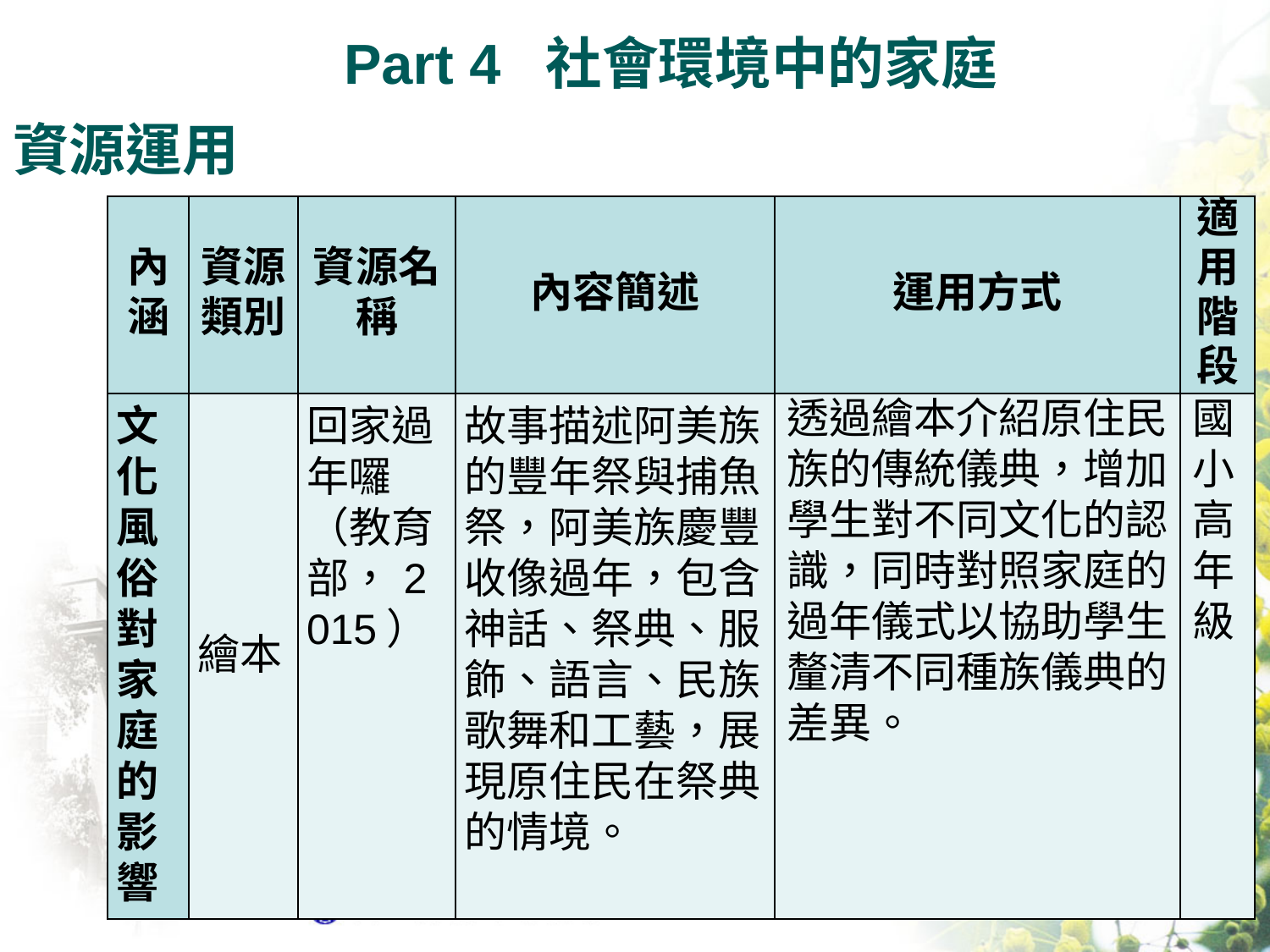

Part 4  社會環境中的家庭
資源運用
| 內涵 | 資源類別 | 資源名稱 | 內容簡述 | 運用方式 | 適用階段 |
| --- | --- | --- | --- | --- | --- |
| 文化風俗對家庭的影響 | 繪本 | 回家過年囉 （教育部，2015） | 故事描述阿美族的豐年祭與捕魚祭，阿美族慶豐收像過年，包含神話、祭典、服飾、語言、民族歌舞和工藝，展現原住民在祭典的情境。 | 透過繪本介紹原住民族的傳統儀典，增加學生對不同文化的認識，同時對照家庭的過年儀式以協助學生釐清不同種族儀典的差異。 | 國小高年級 |